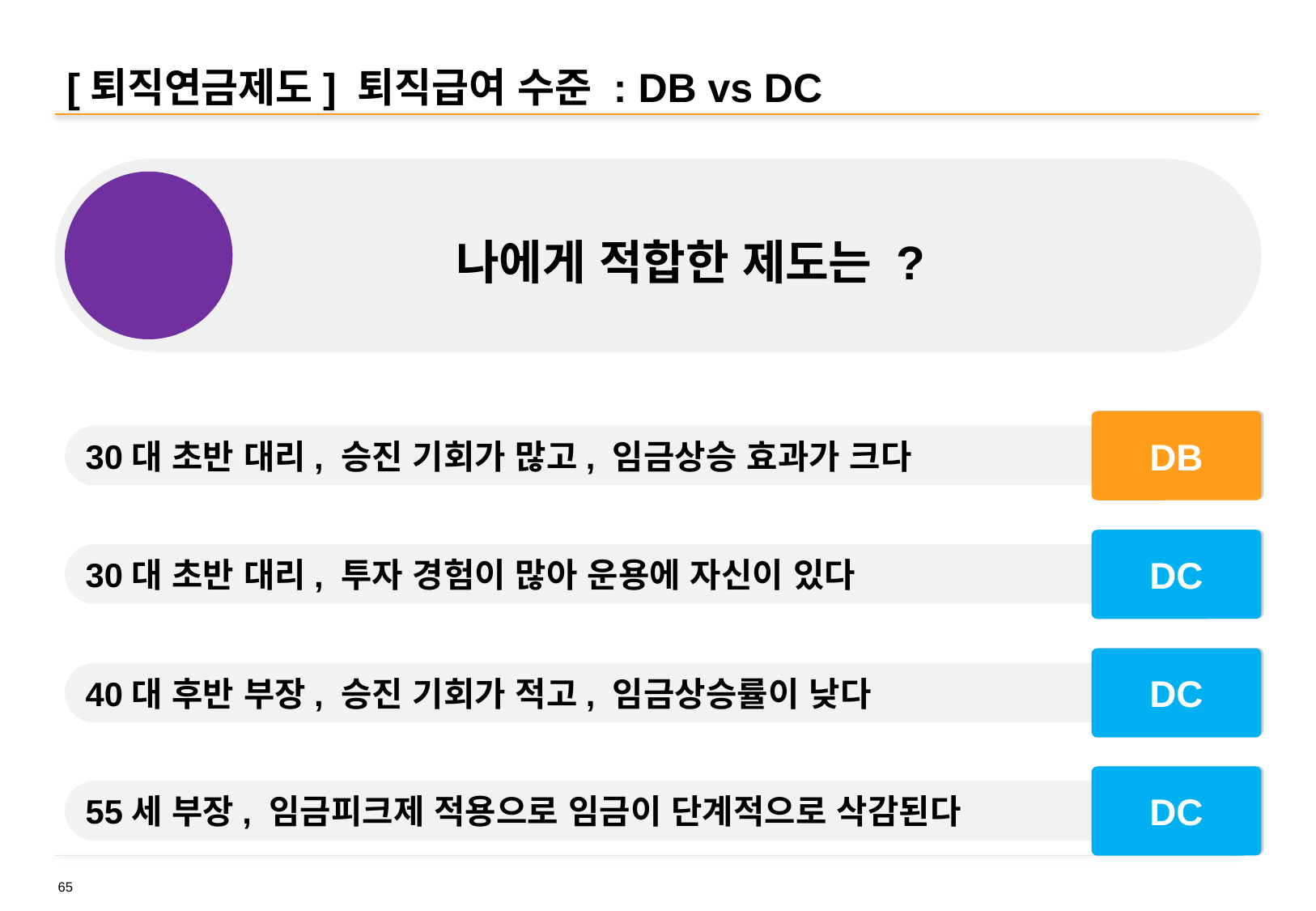

# [퇴직연금제도] 퇴직급여 수준 : DB vs DC
     나에게 적합한 제도는 ?
?
DB
30대 초반 대리, 승진 기회가 많고, 임금상승 효과가 크다
DC
30대 초반 대리, 투자 경험이 많아 운용에 자신이 있다
DC
40대 후반 부장, 승진 기회가 적고, 임금상승률이 낮다
DC
55세 부장, 임금피크제 적용으로 임금이 단계적으로 삭감된다